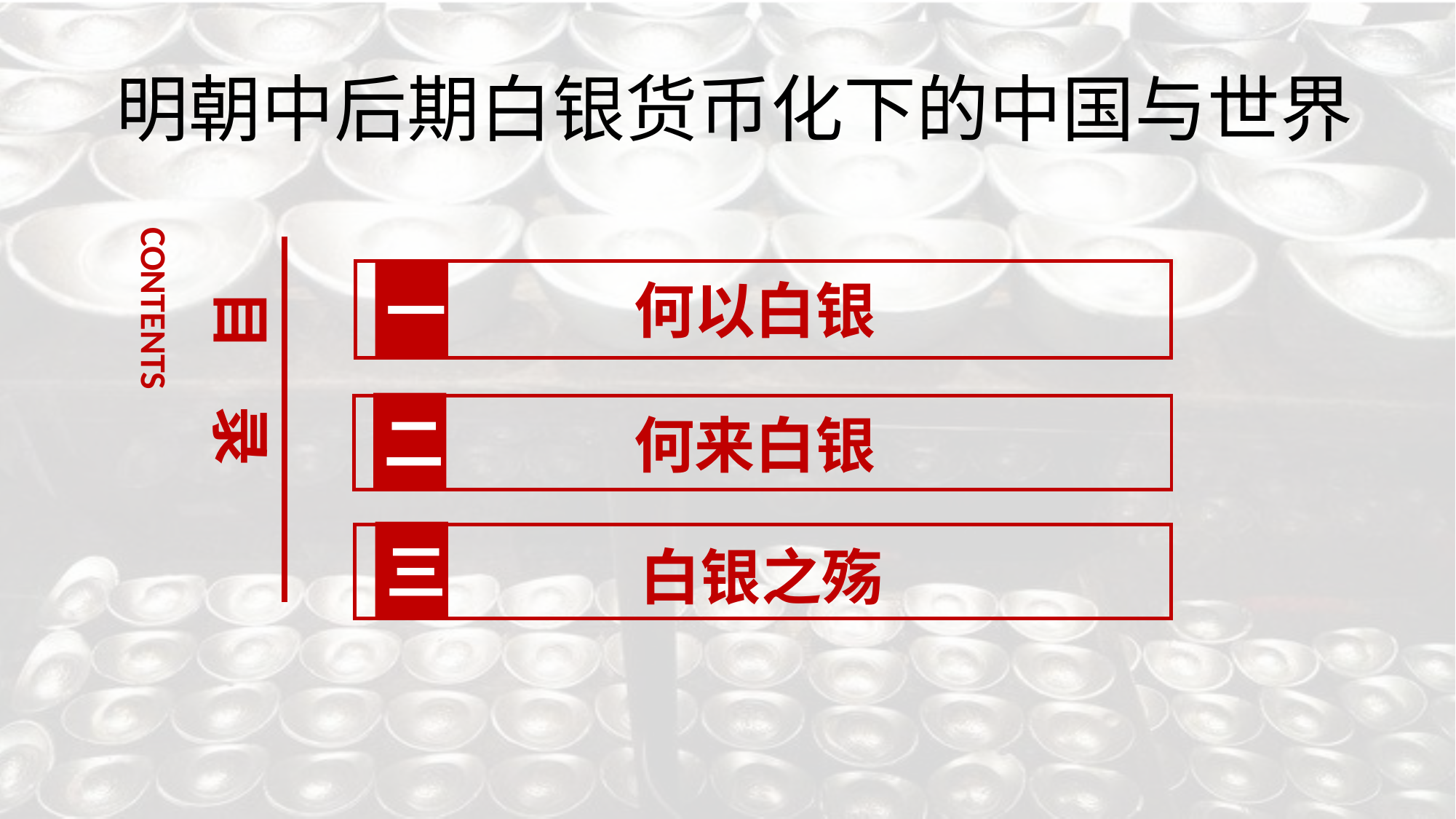

明朝中后期白银货币化下的中国与世界
 目    录
CONTENTS
一

何以白银

二

何来白银
   白银之殇
三